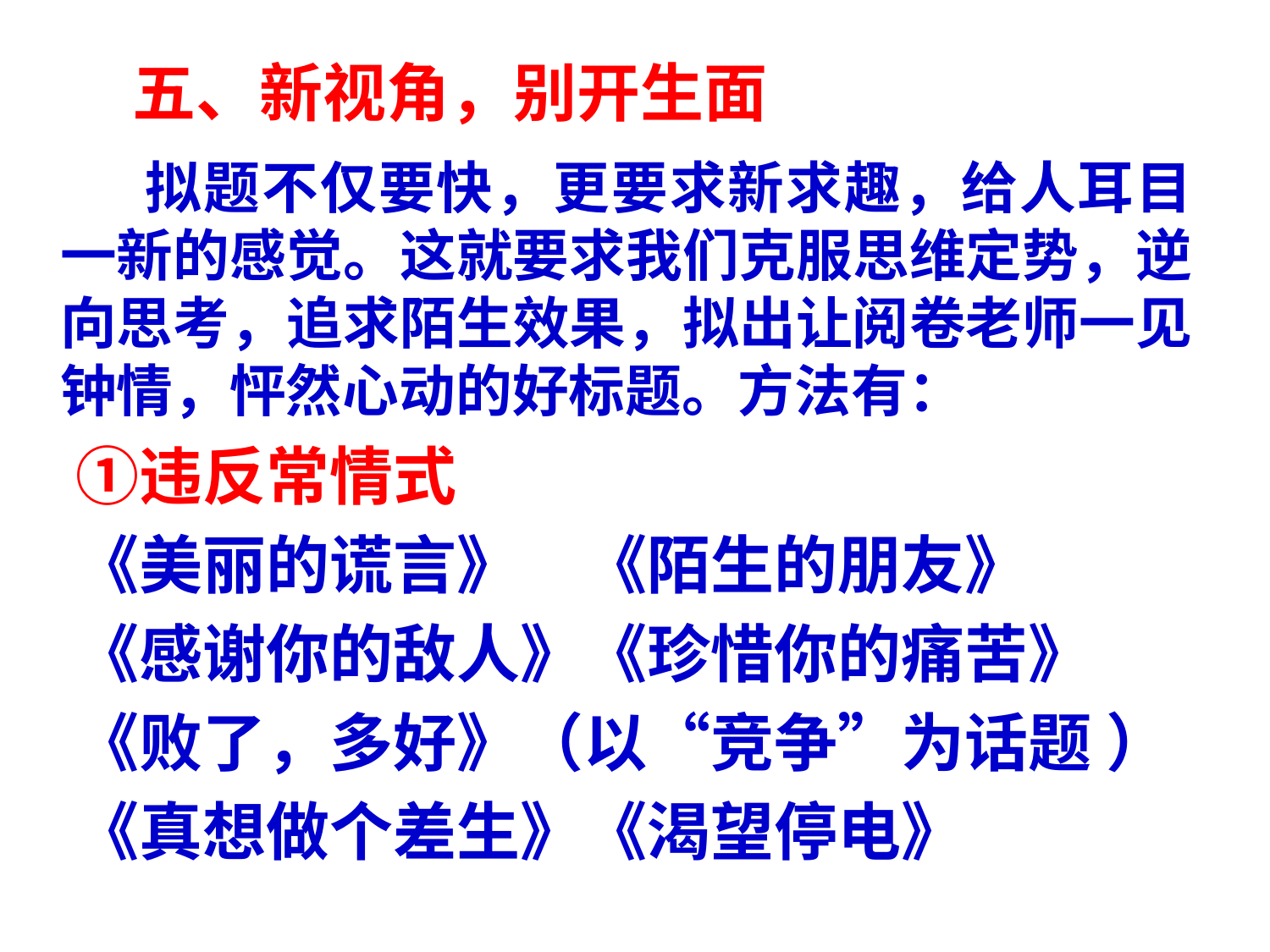

五、新视角，别开生面

        拟题不仅要快，更要求新求趣，给人耳目一新的感觉。这就要求我们克服思维定势，逆向思考，追求陌生效果，拟出让阅卷老师一见钟情，怦然心动的好标题。方法有：
　①违反常情式
　《美丽的谎言》　《陌生的朋友》
　《感谢你的敌人》《珍惜你的痛苦》
　《败了，多好》（以“竞争”为话题 ）
　《真想做个差生》《渴望停电》